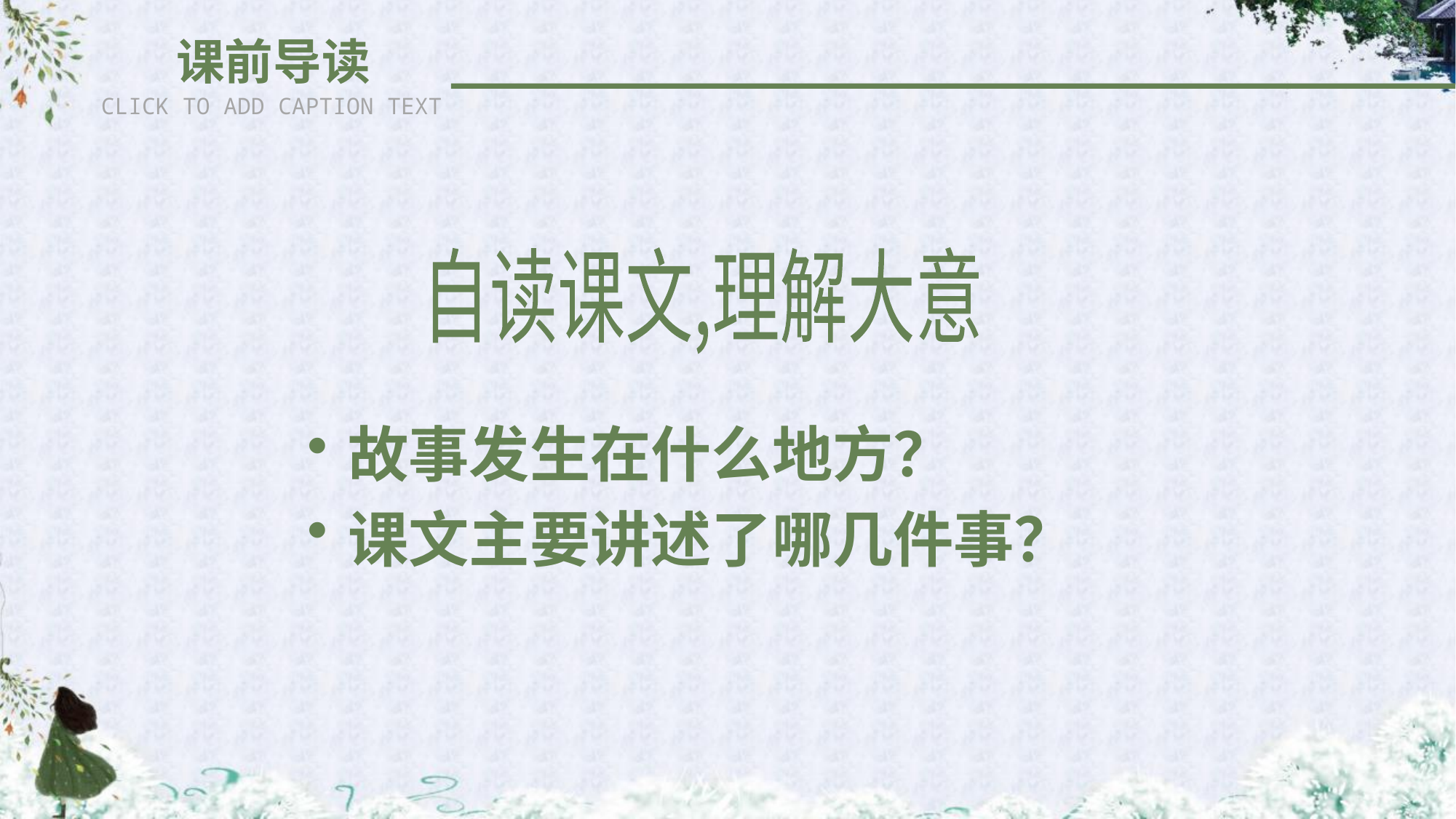

课前导读

CLICK TO ADD CAPTION TEXT
自读课文,理解大意
故事发生在什么地方？
课文主要讲述了哪几件事？